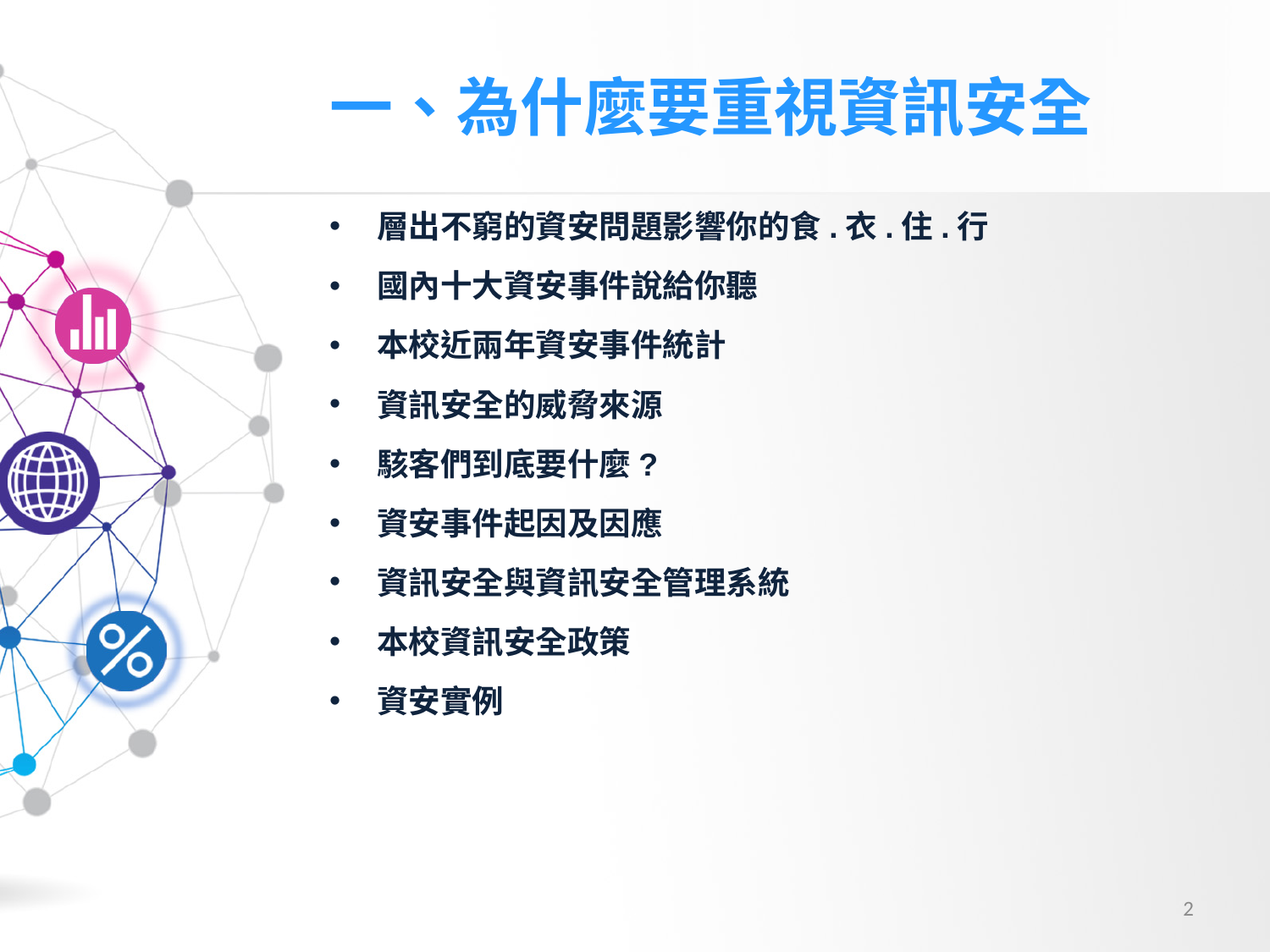

# 一、為什麼要重視資訊安全
層出不窮的資安問題影響你的食.衣.住.行
國內十大資安事件說給你聽
本校近兩年資安事件統計
資訊安全的威脅來源
駭客們到底要什麼?
資安事件起因及因應
資訊安全與資訊安全管理系統
本校資訊安全政策
資安實例
2